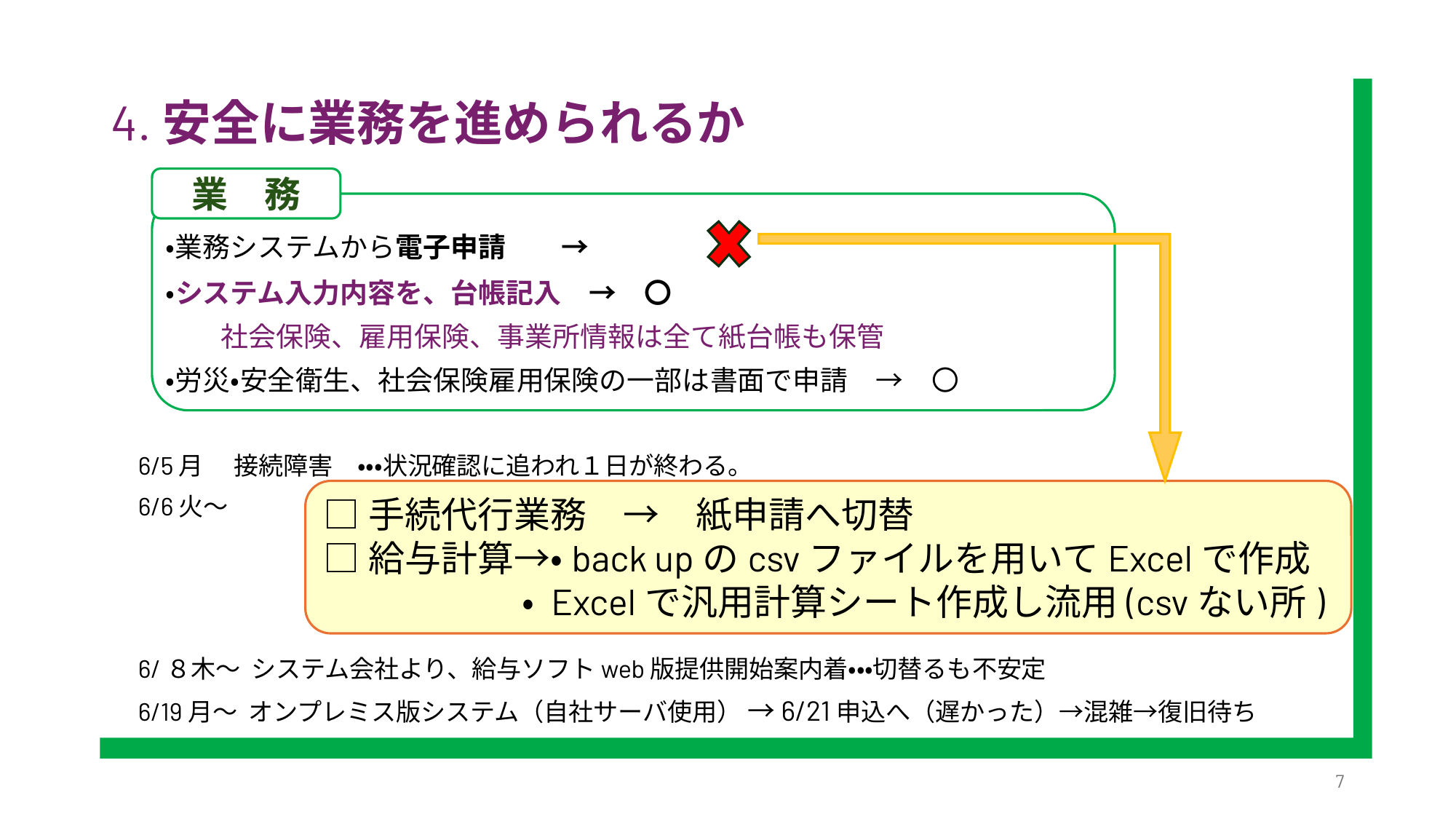

# 4.安全に業務を進められるか
業　務

　・業務システムから電子申請　　→
　・システム入力内容を、台帳記入　→　〇
　　　社会保険、雇用保険、事業所情報は全て紙台帳も保管
　・労災・安全衛生、社会保険雇用保険の一部は書面で申請　→　〇

6/5月　 接続障害　・・・状況確認に追われ１日が終わる。
6/6火～

6/８木～  システム会社より、給与ソフトweb版提供開始案内着・・・切替るも不安定
6/19月～  オンプレミス版システム（自社サーバ使用） →6/21申込へ（遅かった）→混雑→復旧待ち

□手続代行業務　→　紙申請へ切替
□給与計算→・back upのcsvファイルを用いてExcelで作成
　　　　　  ・ Excelで汎用計算シート作成し流用(csvない所)
7